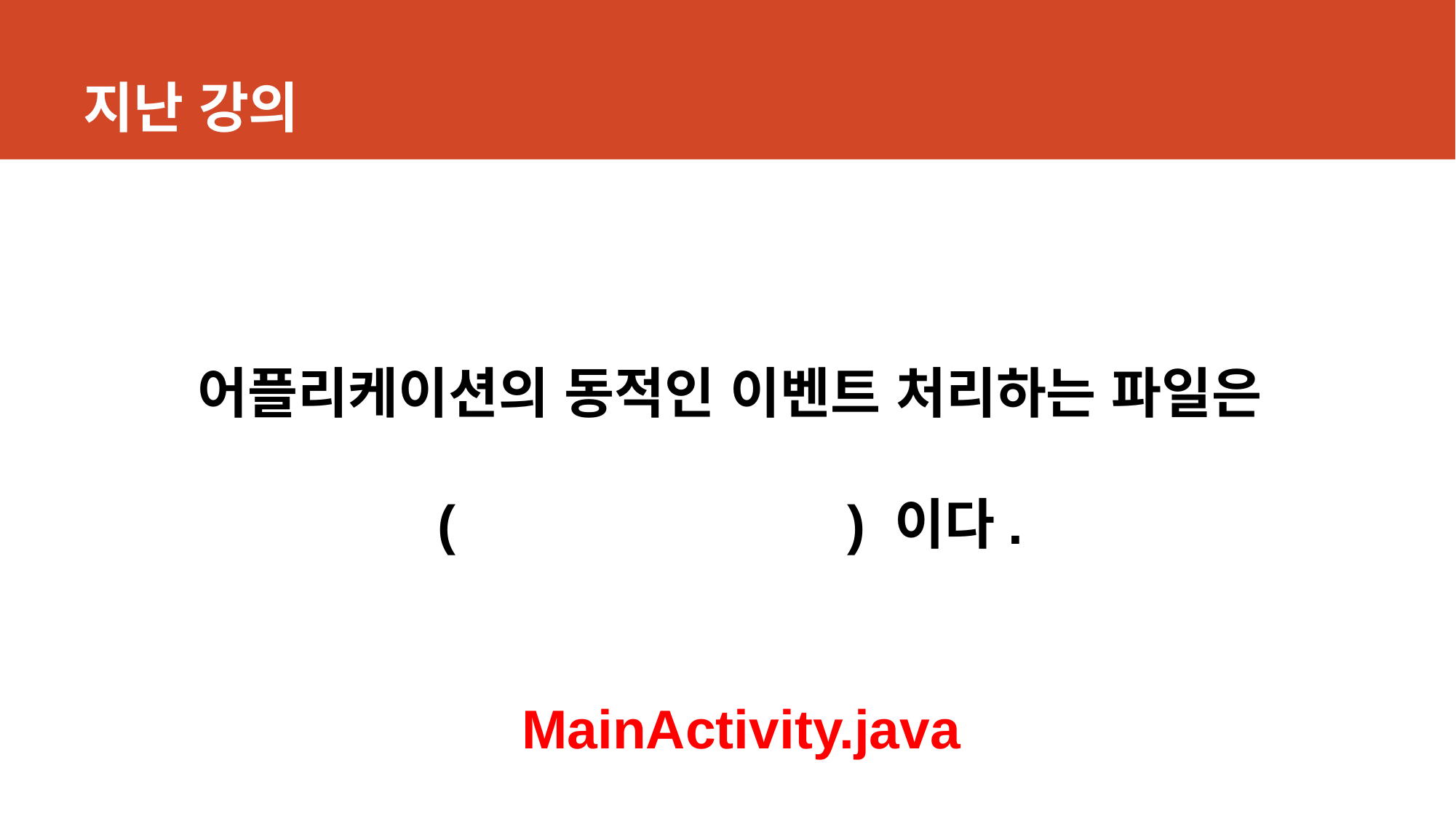

# 지난 강의
어플리케이션의 동적인 이벤트 처리하는 파일은

(                          ) 이다.
MainActivity.java